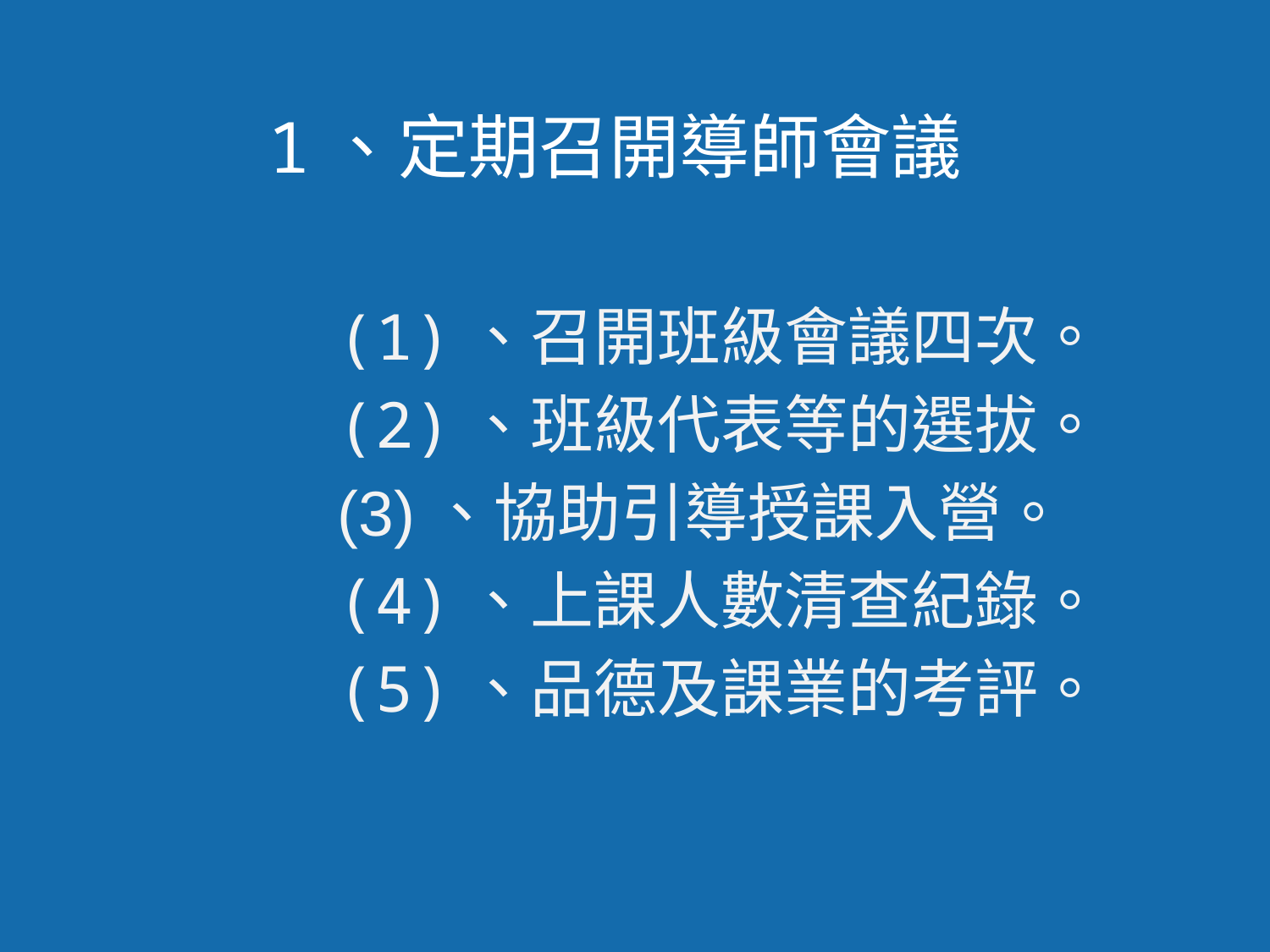

1、定期召開導師會議
(1)、召開班級會議四次。
(2)、班級代表等的選拔。
(3)、協助引導授課入營。
(4)、上課人數清查紀錄。
(5)、品德及課業的考評。